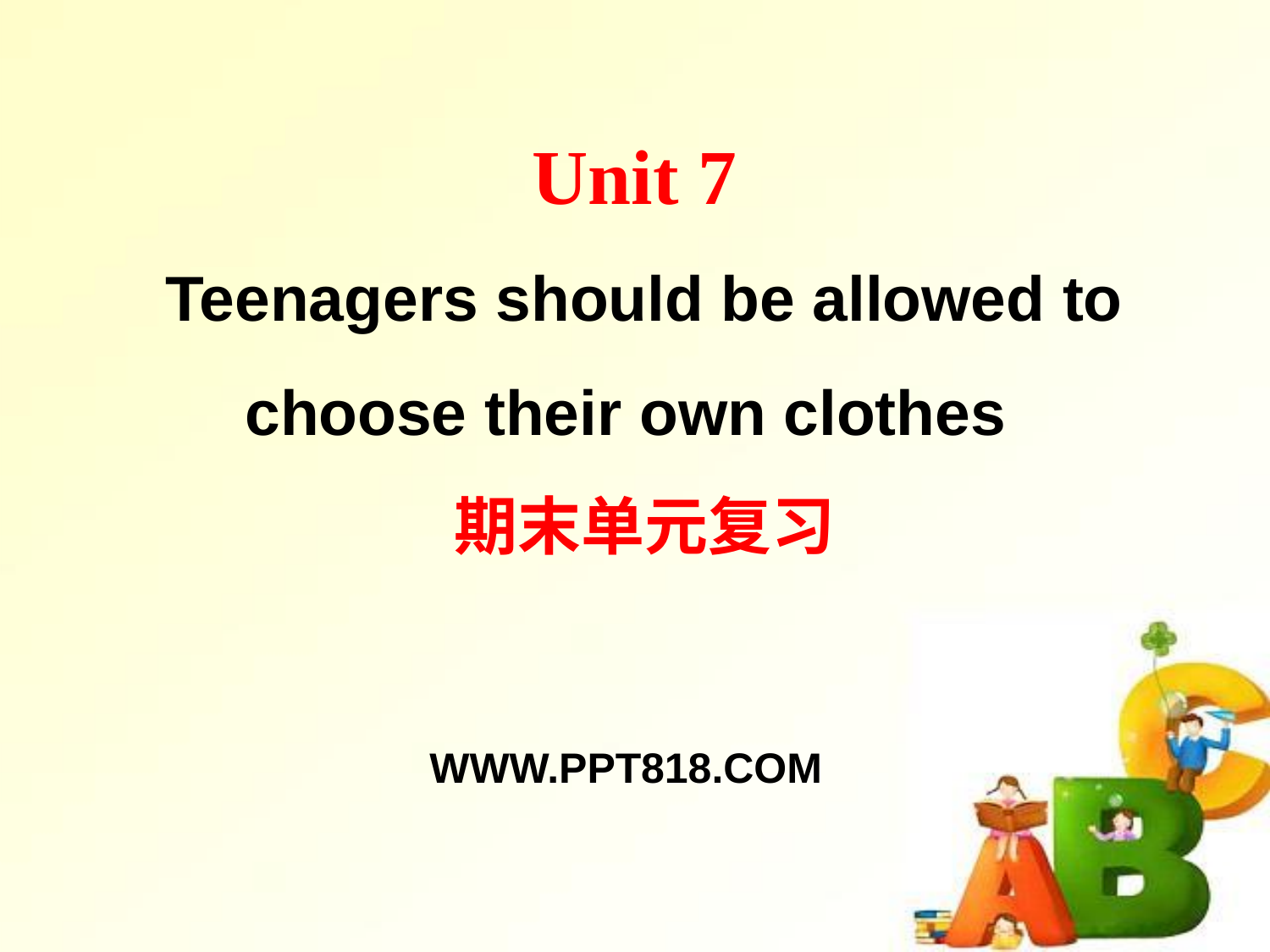

Unit 7
Teenagers should be allowed to choose their own clothes
期末单元复习
WWW.PPT818.COM